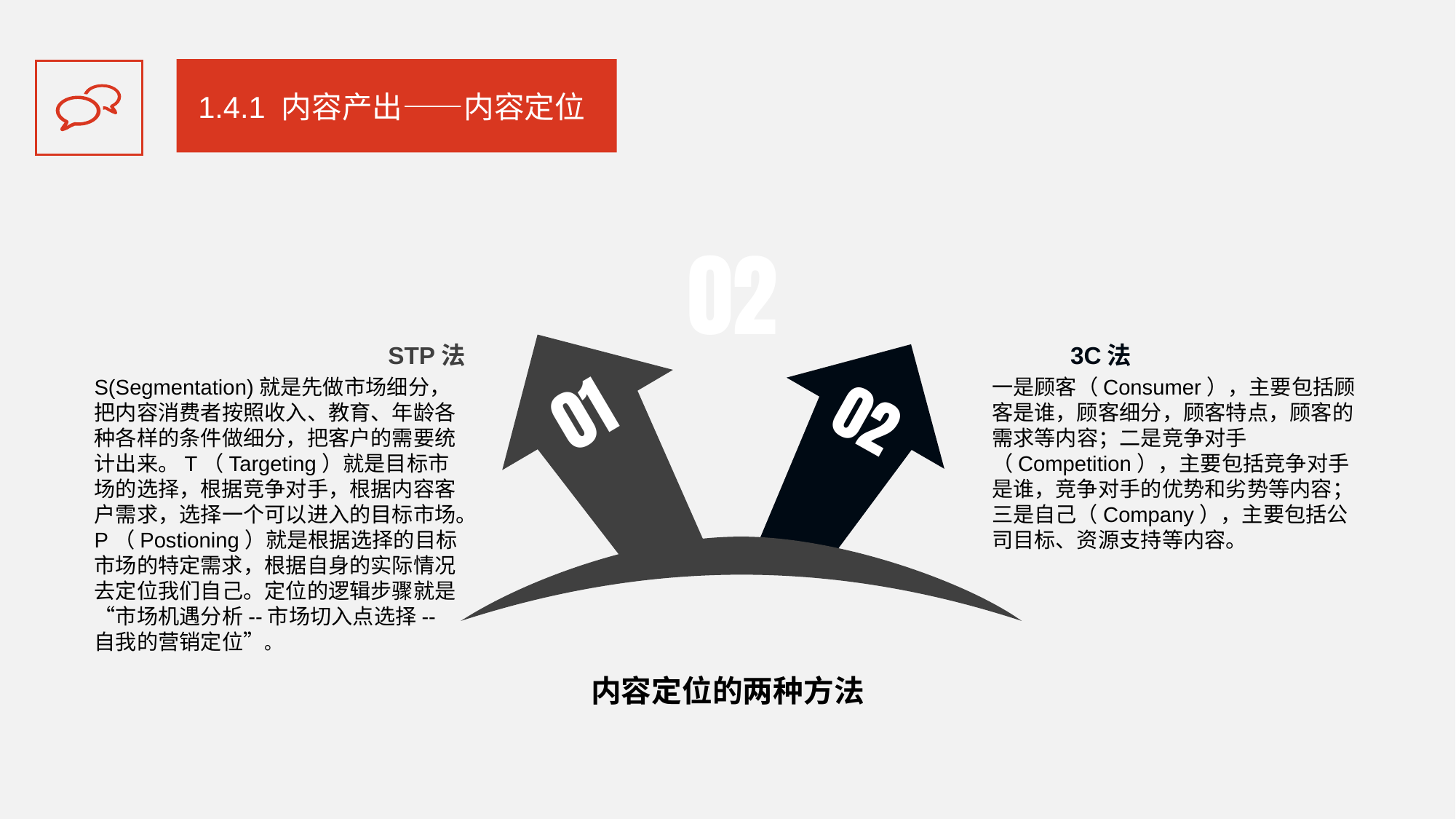

1.4.1 内容产出——内容定位

02

STP法
3C法
S(Segmentation)就是先做市场细分，把内容消费者按照收入、教育、年龄各种各样的条件做细分，把客户的需要统计出来。T（Targeting）就是目标市场的选择，根据竞争对手，根据内容客户需求，选择一个可以进入的目标市场。P（Postioning）就是根据选择的目标市场的特定需求，根据自身的实际情况去定位我们自己。定位的逻辑步骤就是“市场机遇分析--市场切入点选择--自我的营销定位”。
一是顾客（Consumer），主要包括顾客是谁，顾客细分，顾客特点，顾客的需求等内容；二是竞争对手（Competition），主要包括竞争对手是谁，竞争对手的优势和劣势等内容；三是自己（Company），主要包括公司目标、资源支持等内容。
01
02

内容定位的两种方法